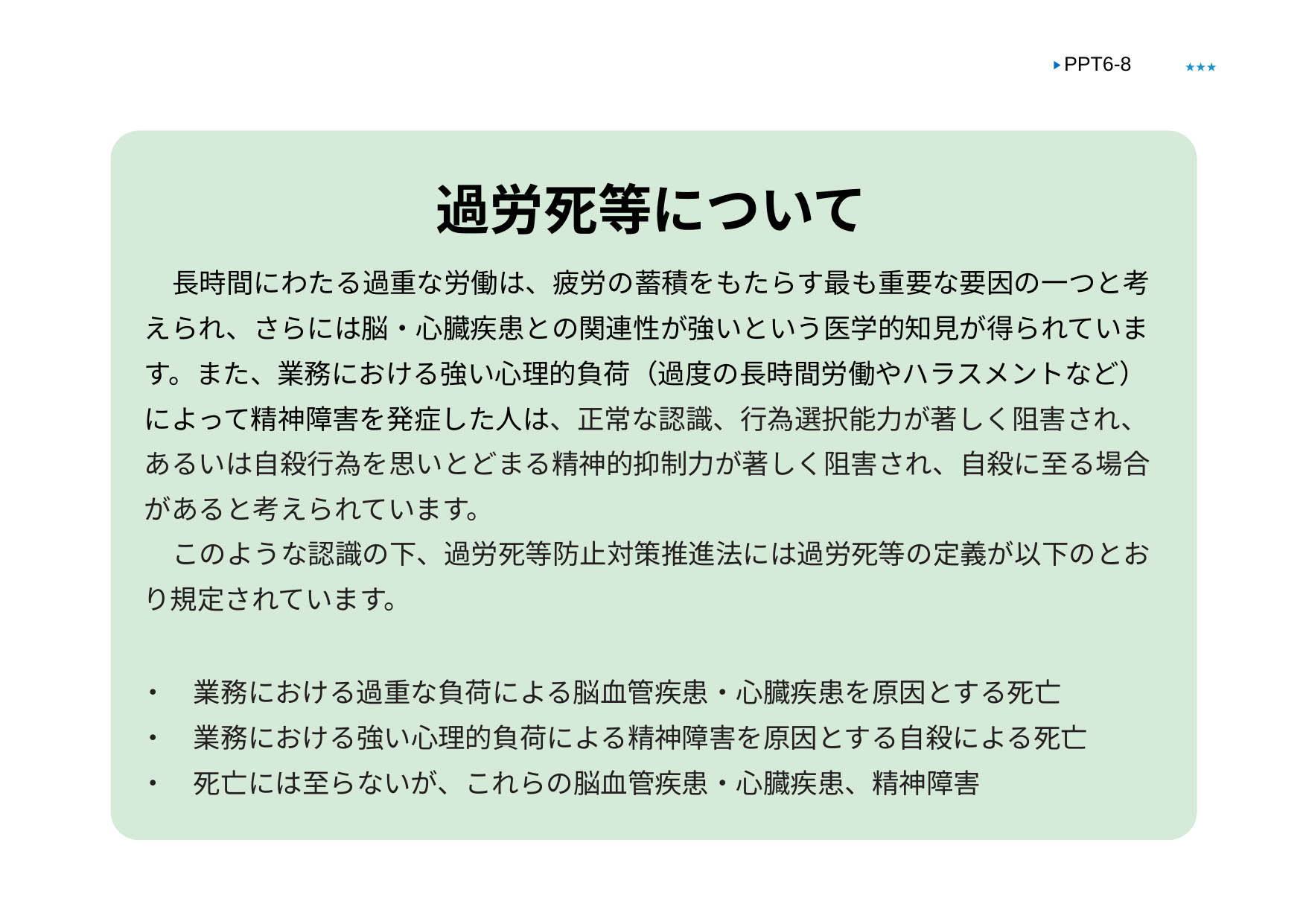

★★★
▶ PPT6-8

過労死等について
　長時間にわたる過重な労働は、疲労の蓄積をもたらす最も重要な要因の一つと考えられ、さらには脳・心臓疾患との関連性が強いという医学的知見が得られています。また、業務における強い心理的負荷（過度の長時間労働やハラスメントなど）によって精神障害を発症した人は、正常な認識、行為選択能力が著しく阻害され、あるいは自殺行為を思いとどまる精神的抑制力が著しく阻害され、自殺に至る場合があると考えられています。
　このような認識の下、過労死等防止対策推進法には過労死等の定義が以下のとおり規定されています。

・　業務における過重な負荷による脳血管疾患・心臓疾患を原因とする死亡
・　業務における強い心理的負荷による精神障害を原因とする自殺による死亡
・　死亡には至らないが、これらの脳血管疾患・心臓疾患、精神障害